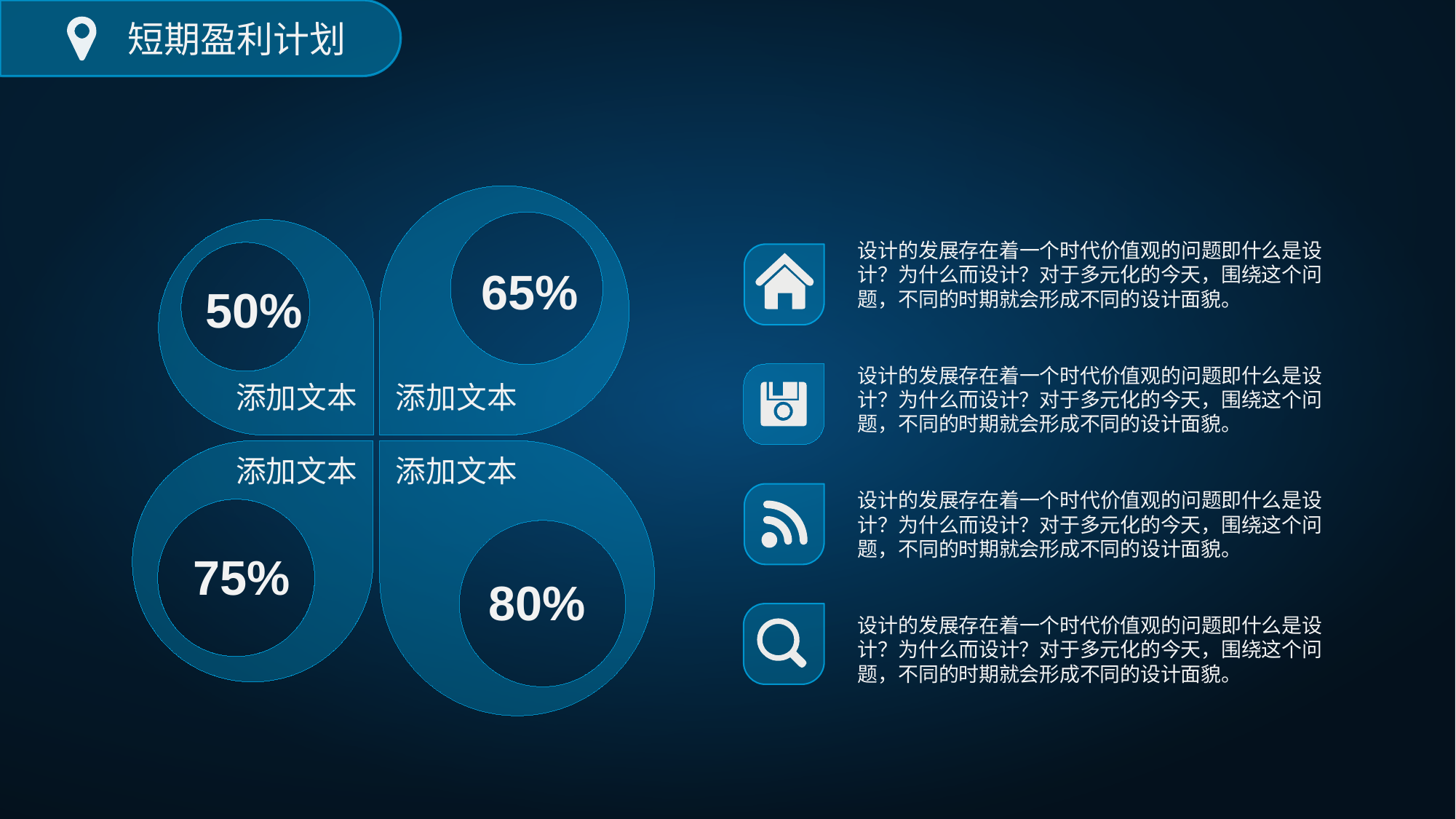

短期盈利计划

65%

50%
设计的发展存在着一个时代价值观的问题即什么是设计？为什么而设计？对于多元化的今天，围绕这个问题，不同的时期就会形成不同的设计面貌。

设计的发展存在着一个时代价值观的问题即什么是设计？为什么而设计？对于多元化的今天，围绕这个问题，不同的时期就会形成不同的设计面貌。

添加文本
添加文本

75%

80%
添加文本
添加文本
设计的发展存在着一个时代价值观的问题即什么是设计？为什么而设计？对于多元化的今天，围绕这个问题，不同的时期就会形成不同的设计面貌。

设计的发展存在着一个时代价值观的问题即什么是设计？为什么而设计？对于多元化的今天，围绕这个问题，不同的时期就会形成不同的设计面貌。